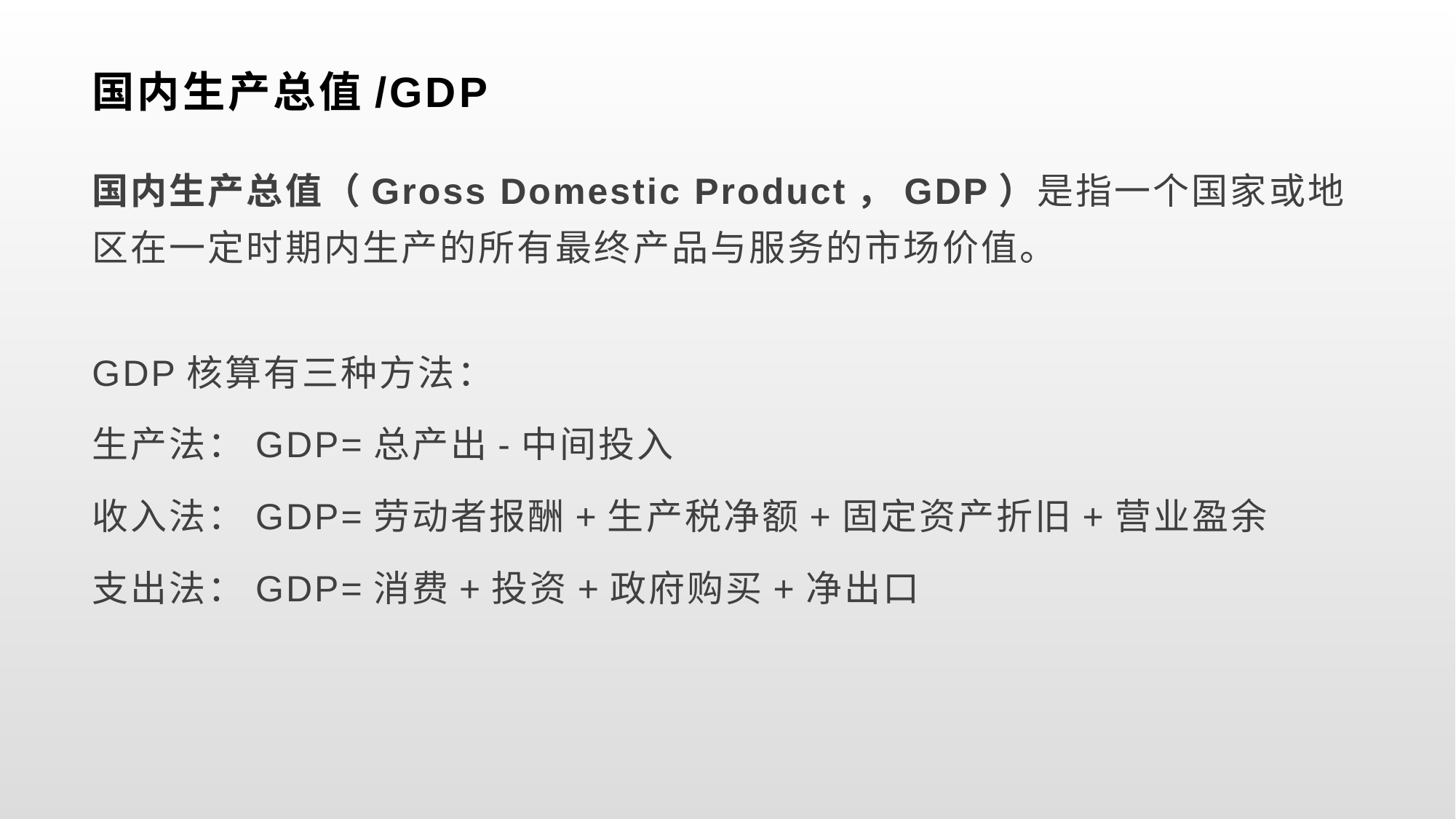

# 国内生产总值/GDP
国内生产总值（Gross Domestic Product，GDP）是指一个国家或地区在一定时期内生产的所有最终产品与服务的市场价值。

GDP核算有三种方法：
生产法：GDP=总产出-中间投入
收入法：GDP=劳动者报酬+生产税净额+固定资产折旧+营业盈余
支出法：GDP=消费+投资+政府购买+净出口